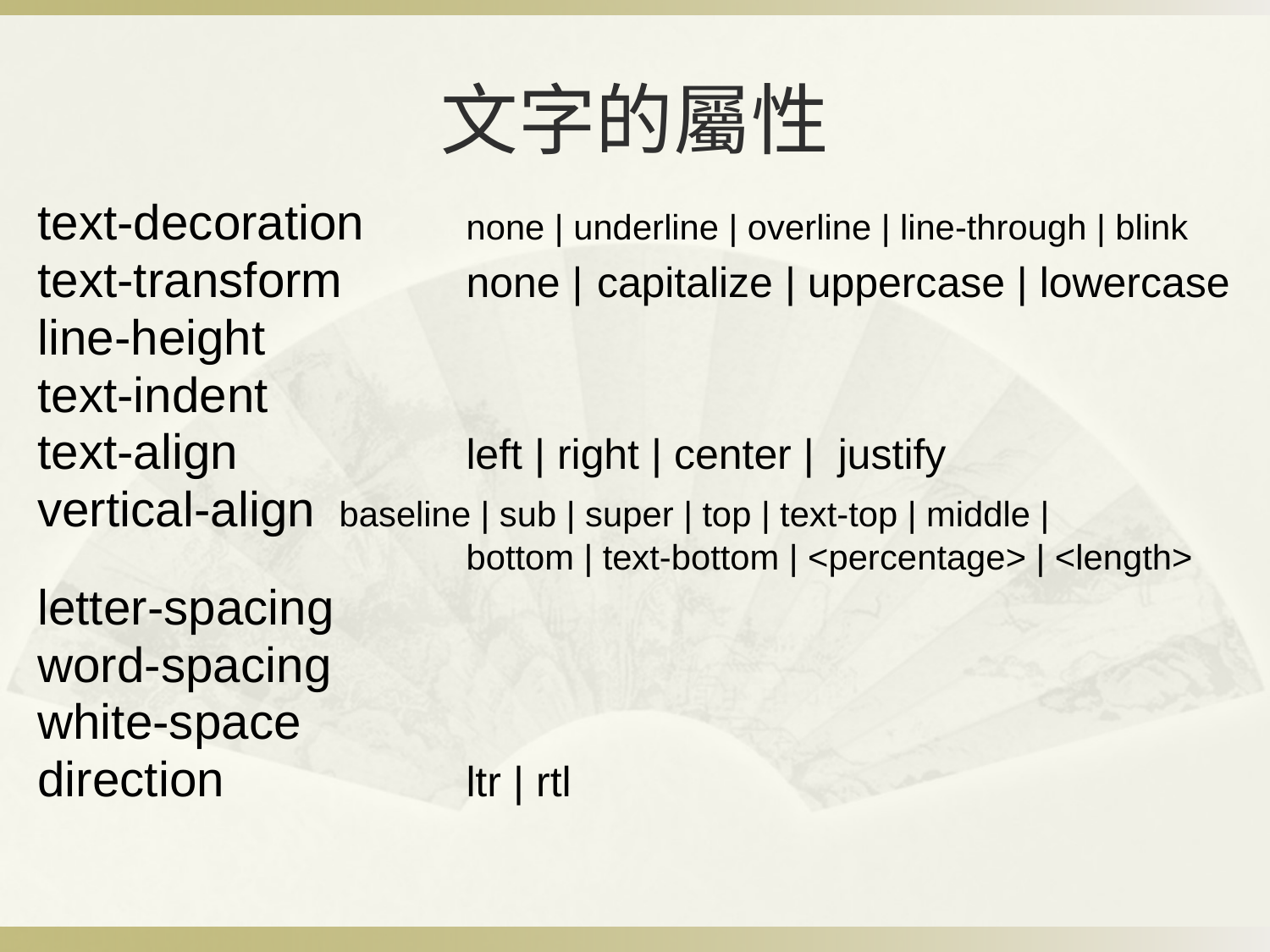

# 文字的屬性
text-decoration	none | underline | overline | line-through | blink
text-transform	none | capitalize | uppercase | lowercase
line-height
text-indent
text-align		left | right | center |  justify
vertical-align	baseline | sub | super | top | text-top | middle |
				bottom | text-bottom | <percentage> | <length>
letter-spacing
word-spacing
white-space
direction		ltr | rtl